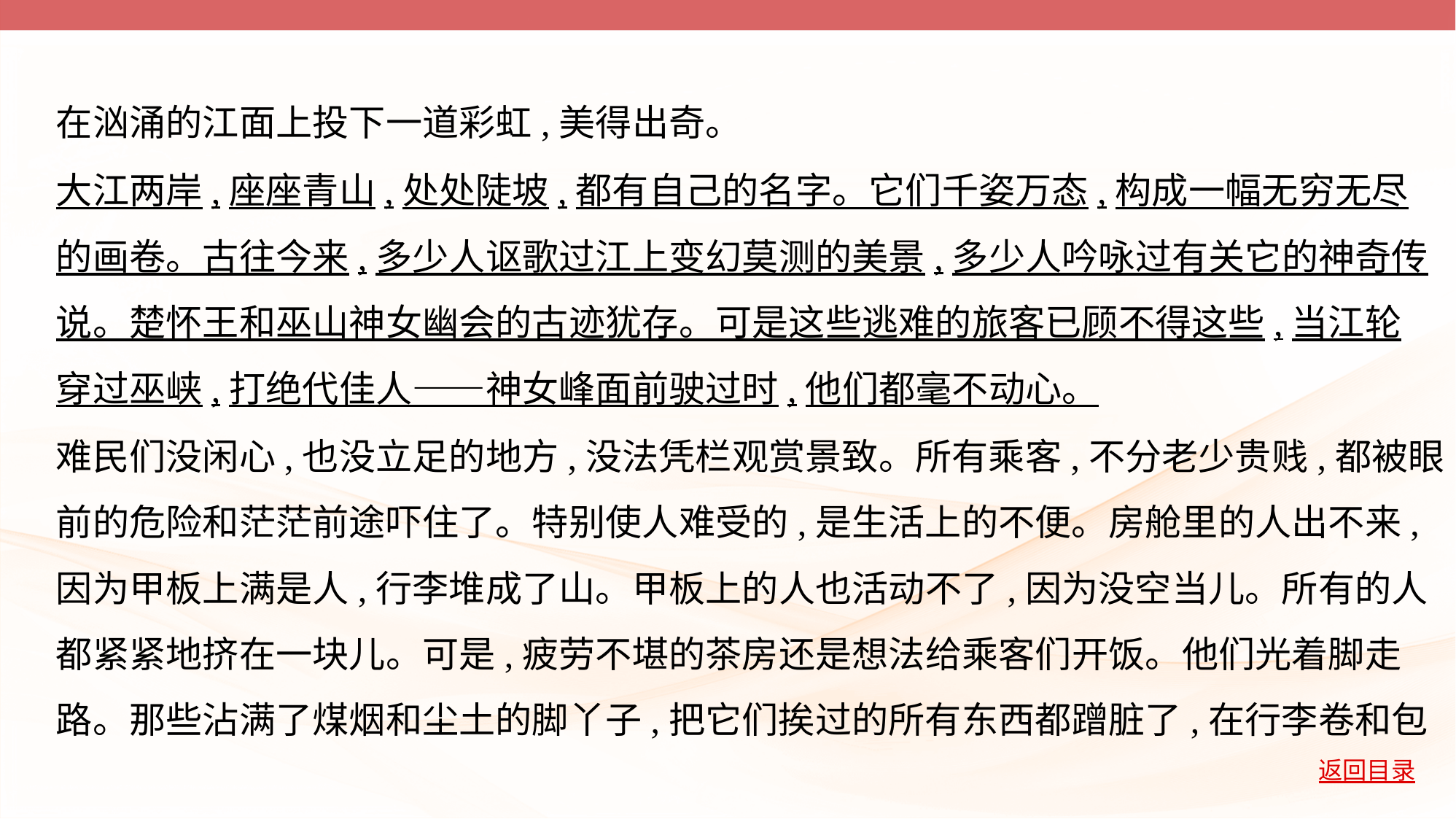

在汹涌的江面上投下一道彩虹,美得出奇。
大江两岸,座座青山,处处陡坡,都有自己的名字。它们千姿万态,构成一幅无穷无尽
的画卷。古往今来,多少人讴歌过江上变幻莫测的美景,多少人吟咏过有关它的神奇传
说。楚怀王和巫山神女幽会的古迹犹存。可是这些逃难的旅客已顾不得这些,当江轮
穿过巫峡,打绝代佳人——神女峰面前驶过时,他们都毫不动心。
难民们没闲心,也没立足的地方,没法凭栏观赏景致。所有乘客,不分老少贵贱,都被眼
前的危险和茫茫前途吓住了。特别使人难受的,是生活上的不便。房舱里的人出不来,
因为甲板上满是人,行李堆成了山。甲板上的人也活动不了,因为没空当儿。所有的人
都紧紧地挤在一块儿。可是,疲劳不堪的茶房还是想法给乘客们开饭。他们光着脚走
路。那些沾满了煤烟和尘土的脚丫子,把它们挨过的所有东西都蹭脏了,在行李卷和包